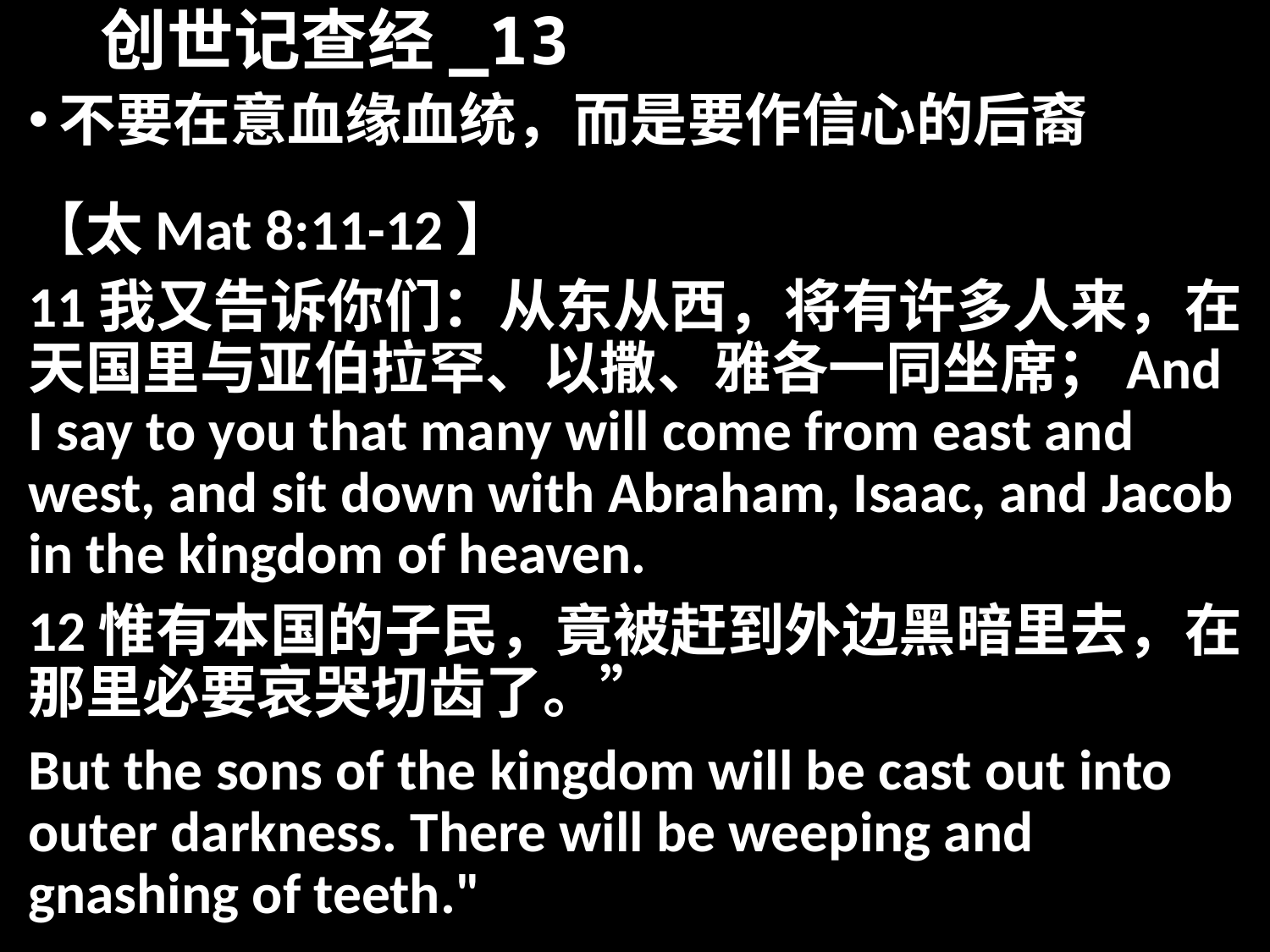

# 创世记查经_13
不要在意血缘血统，而是要作信心的后裔

【太Mat 8:11-12】
11我又告诉你们：从东从西，将有许多人来，在天国里与亚伯拉罕、以撒、雅各一同坐席；And I say to you that many will come from east and west, and sit down with Abraham, Isaac, and Jacob in the kingdom of heaven.
12惟有本国的子民，竟被赶到外边黑暗里去，在那里必要哀哭切齿了。”
But the sons of the kingdom will be cast out into outer darkness. There will be weeping and gnashing of teeth."